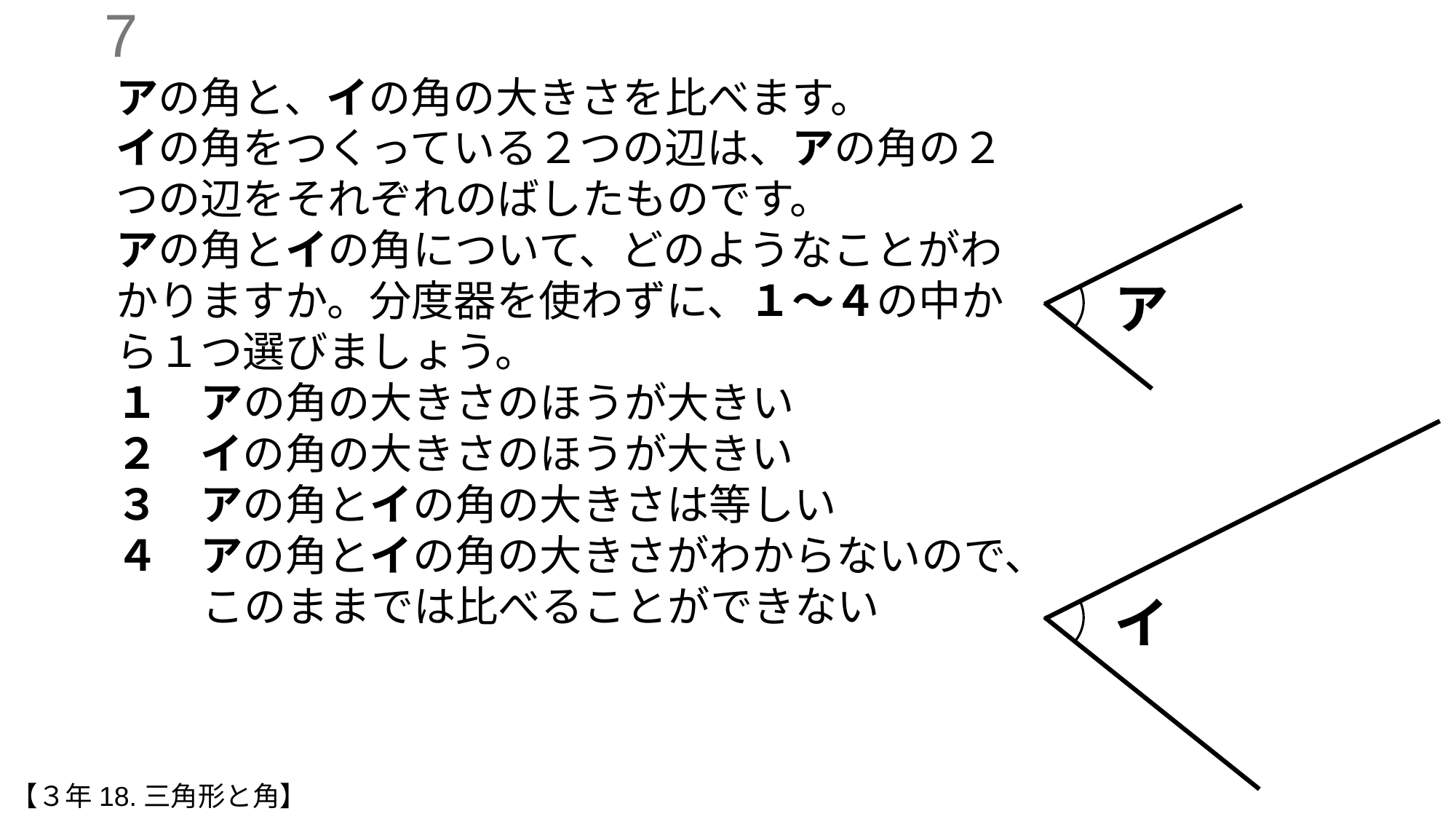

7
アの角と、イの角の大きさを比べます。
イの角をつくっている２つの辺は、アの角の２つの辺をそれぞれのばしたものです。
アの角とイの角について、どのようなことがわかりますか。分度器を使わずに、１～４の中から１つ選びましょう。
１　アの角の大きさのほうが大きい
２　イの角の大きさのほうが大きい
３　アの角とイの角の大きさは等しい
４　アの角とイの角の大きさがわからないので、このままでは比べることができない

ア

イ
【３年18.三角形と角】